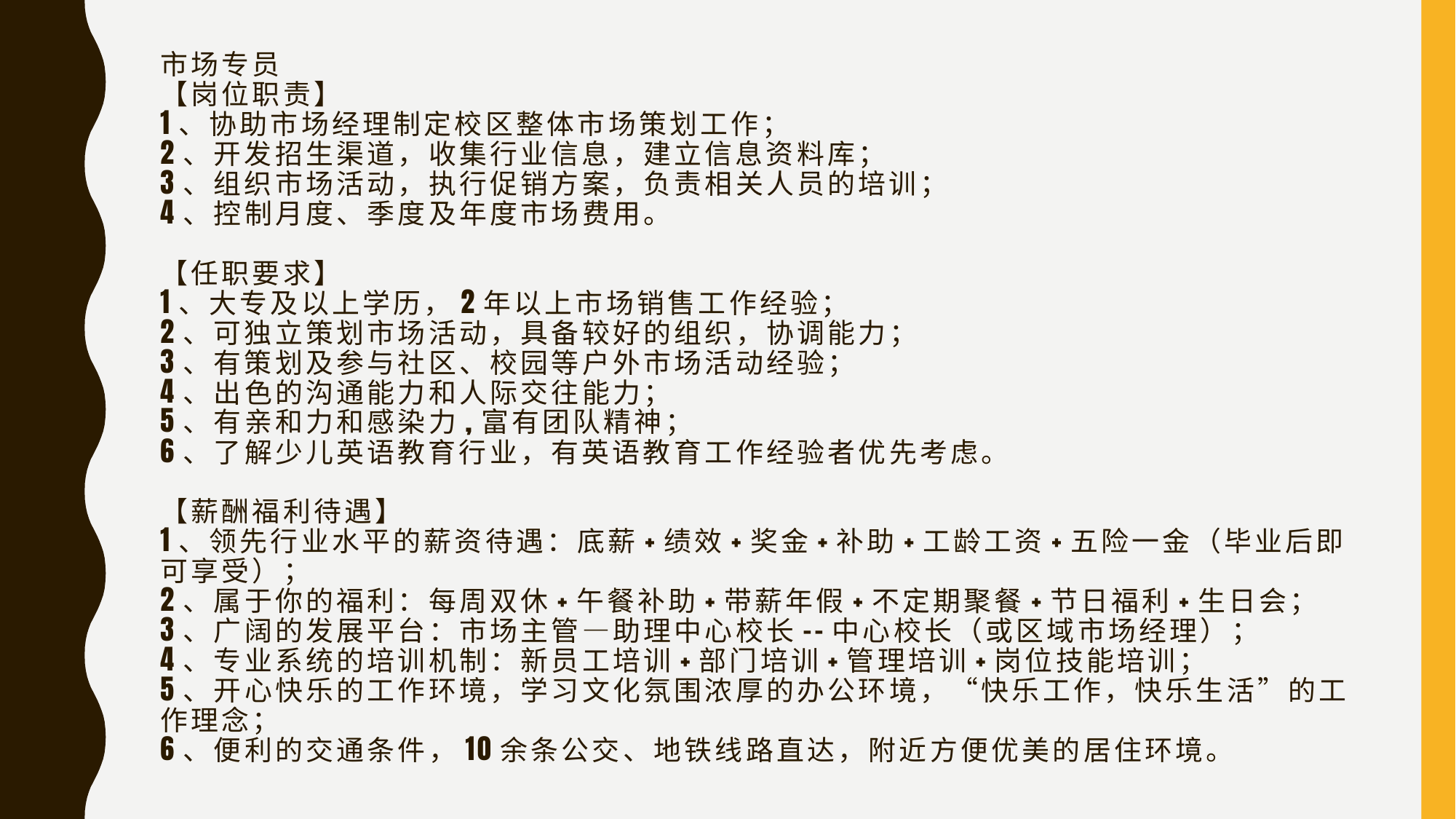

# 市场专员 【岗位职责】 1、协助市场经理制定校区整体市场策划工作； 2、开发招生渠道，收集行业信息，建立信息资料库； 3、组织市场活动，执行促销方案，负责相关人员的培训； 4、控制月度、季度及年度市场费用。 【任职要求】 1、大专及以上学历，2年以上市场销售工作经验； 2、可独立策划市场活动，具备较好的组织，协调能力； 3、有策划及参与社区、校园等户外市场活动经验； 4、出色的沟通能力和人际交往能力； 5、有亲和力和感染力,富有团队精神； 6、了解少儿英语教育行业，有英语教育工作经验者优先考虑。 【薪酬福利待遇】 1、领先行业水平的薪资待遇：底薪+绩效+奖金+补助+工龄工资+五险一金（毕业后即可享受）； 2、属于你的福利：每周双休+午餐补助+带薪年假+不定期聚餐+节日福利+生日会； 3、广阔的发展平台：市场主管—助理中心校长--中心校长（或区域市场经理）； 4、专业系统的培训机制：新员工培训+部门培训+管理培训+岗位技能培训； 5、开心快乐的工作环境，学习文化氛围浓厚的办公环境，“快乐工作，快乐生活”的工作理念； 6、便利的交通条件，10余条公交、地铁线路直达，附近方便优美的居住环境。